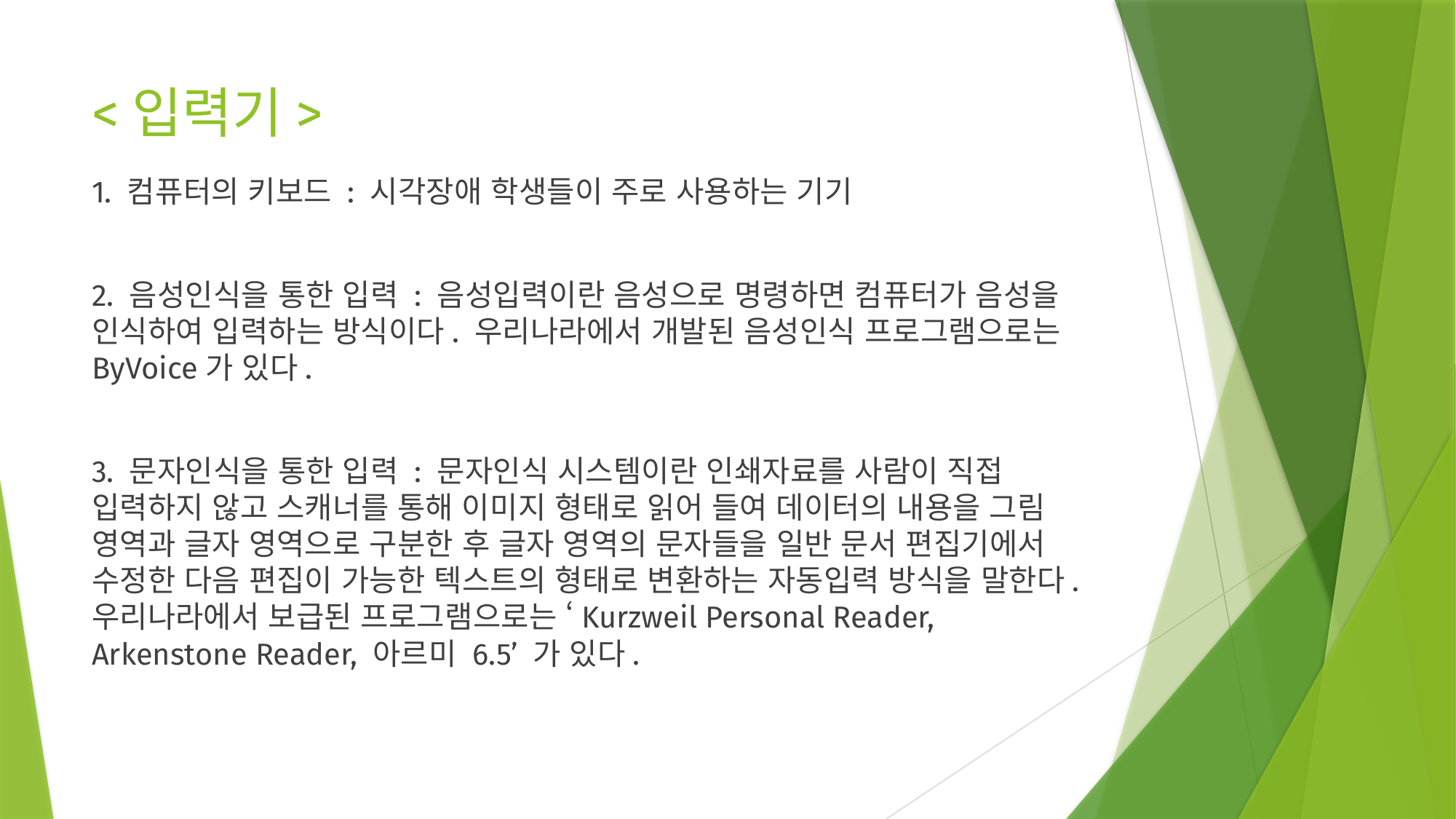

# <입력기>
1. 컴퓨터의 키보드 : 시각장애 학생들이 주로 사용하는 기기

2. 음성인식을 통한 입력 : 음성입력이란 음성으로 명령하면 컴퓨터가 음성을 인식하여 입력하는 방식이다. 우리나라에서 개발된 음성인식 프로그램으로는 ByVoice가 있다.

3. 문자인식을 통한 입력 : 문자인식 시스템이란 인쇄자료를 사람이 직접 입력하지 않고 스캐너를 통해 이미지 형태로 읽어 들여 데이터의 내용을 그림 영역과 글자 영역으로 구분한 후 글자 영역의 문자들을 일반 문서 편집기에서 수정한 다음 편집이 가능한 텍스트의 형태로 변환하는 자동입력 방식을 말한다. 우리나라에서 보급된 프로그램으로는 ‘Kurzweil Personal Reader, Arkenstone Reader, 아르미 6.5’ 가 있다.